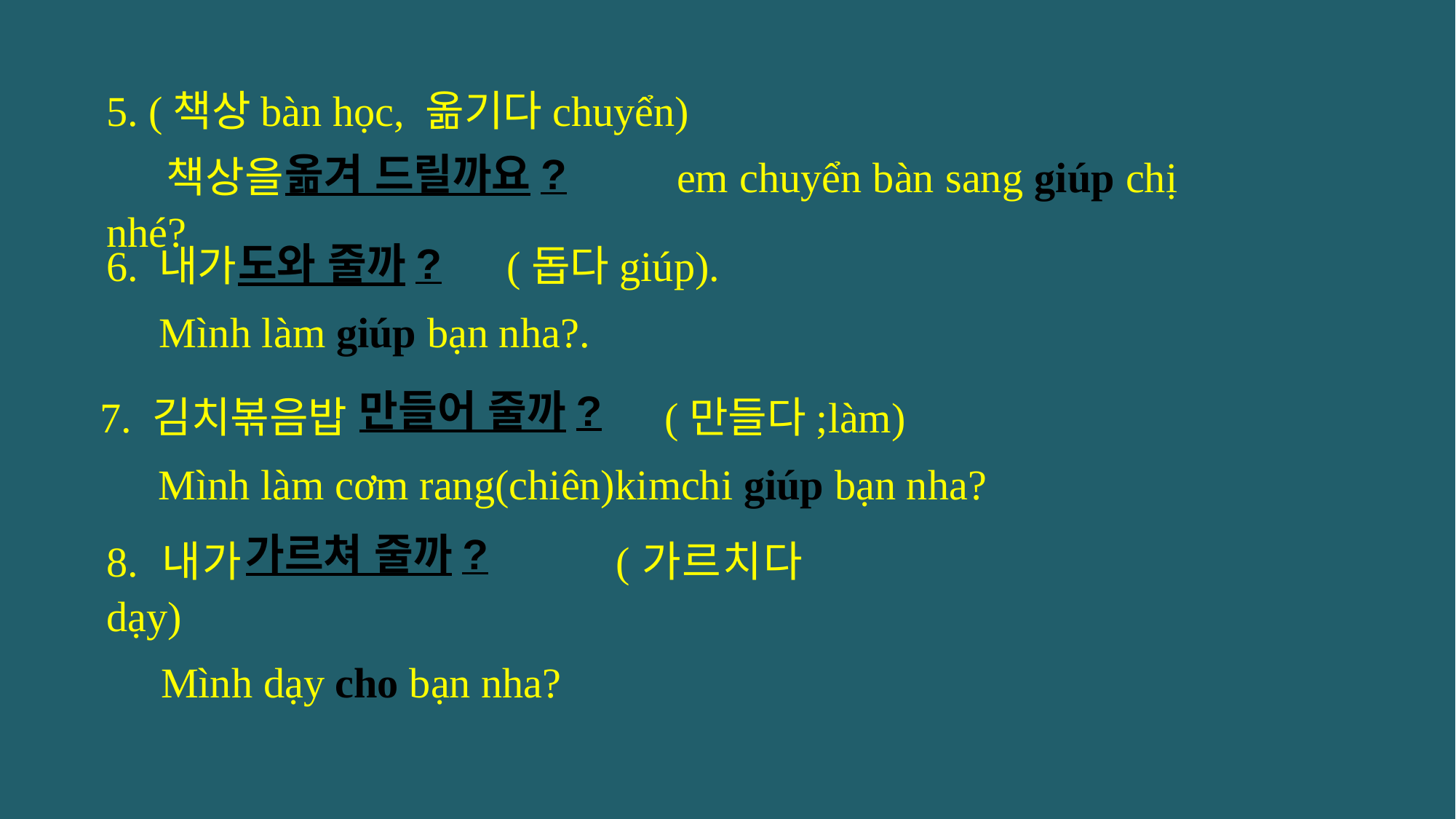

5. (책상bàn học, 옮기다chuyển)
    책상을                               em chuyển bàn sang giúp chị nhé?
옮겨 드릴까요?
6. 내가                      (돕다giúp).
Mình làm giúp bạn nha?.
도와 줄까?
만들어 줄까?
7. 김치볶음밥                          (만들다;làm)
Mình làm cơm rang(chiên)kimchi giúp bạn nha?
가르쳐 줄까?
8. 내가                           (가르치다dạy)
Mình dạy cho bạn nha?